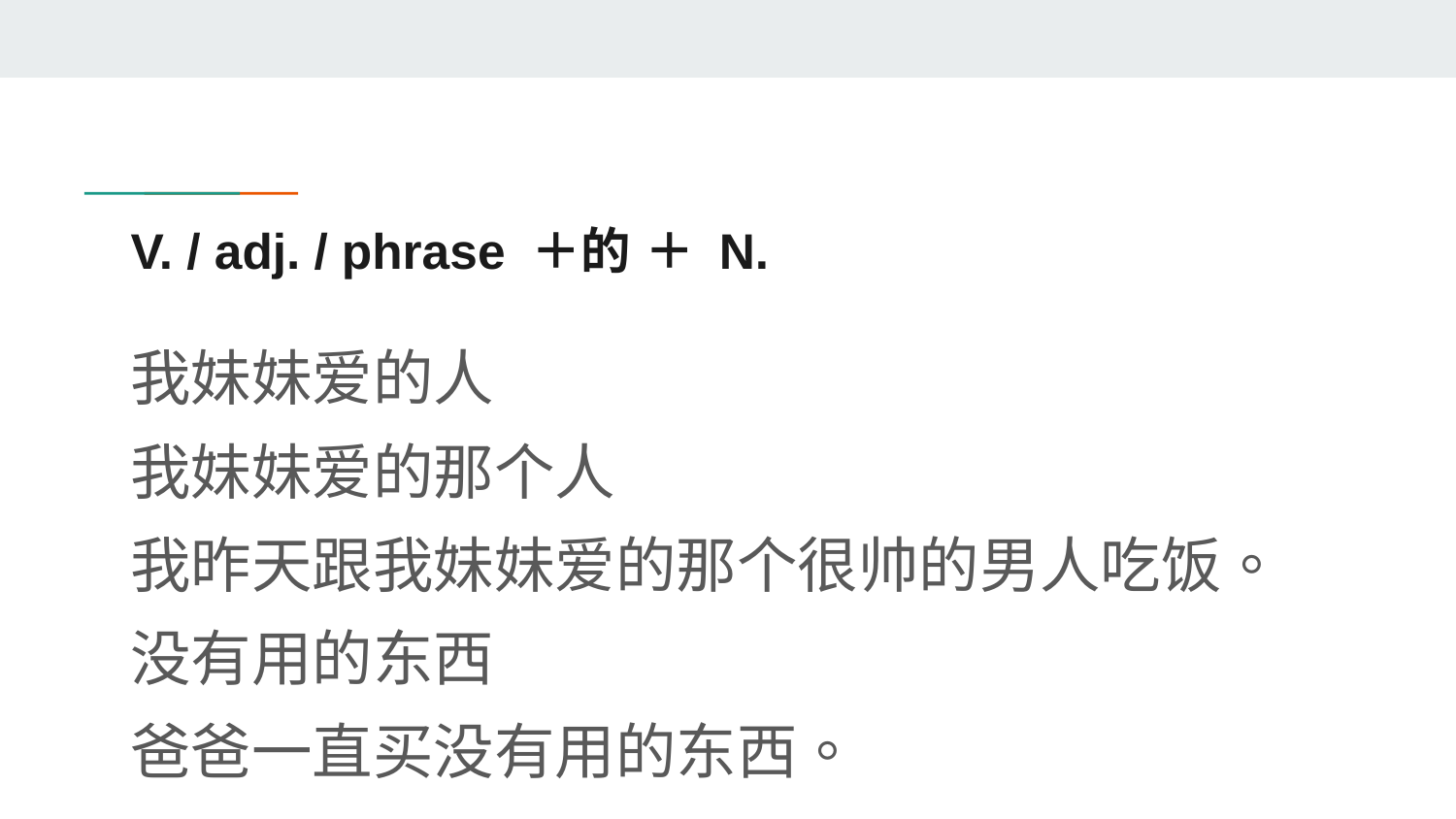

# V. / adj. / phrase ＋的 ＋ N.
我妹妹爱的人
我妹妹爱的那个人
我昨天跟我妹妹爱的那个很帅的男人吃饭。
没有用的东西
爸爸一直买没有用的东西。